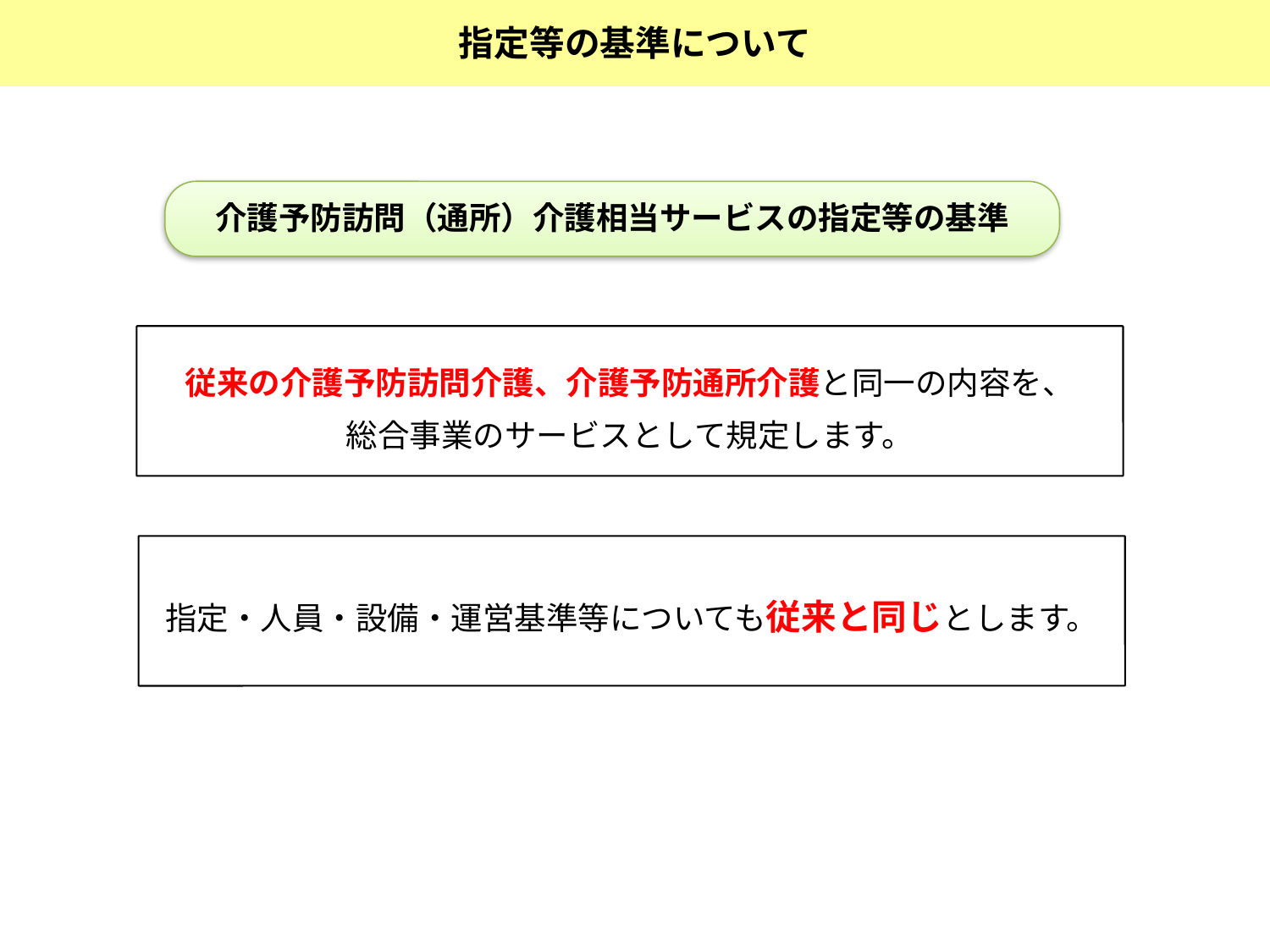

指定等の基準について
介護予防訪問（通所）介護相当サービスの指定等の基準
従来の介護予防訪問介護、介護予防通所介護と同一の内容を、
総合事業のサービスとして規定します。
指定・人員・設備・運営基準等についても従来と同じとします。